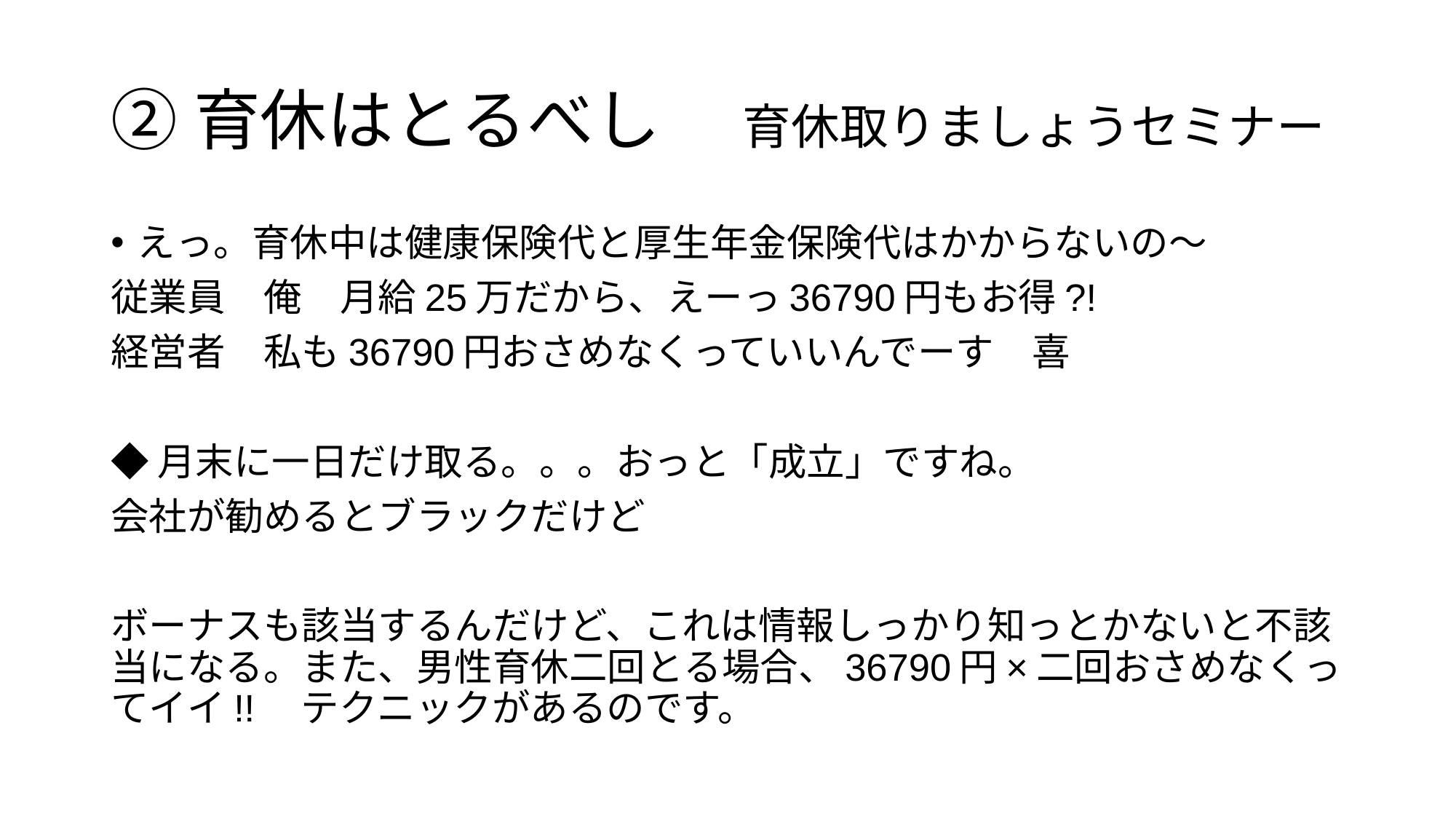

# ②育休はとるべし 　育休取りましょうセミナー
えっ。育休中は健康保険代と厚生年金保険代はかからないの～
従業員　俺　月給25万だから、えーっ36790円もお得?!
経営者　私も36790円おさめなくっていいんでーす　喜

◆月末に一日だけ取る。。。おっと「成立」ですね。
会社が勧めるとブラックだけど

ボーナスも該当するんだけど、これは情報しっかり知っとかないと不該当になる。また、男性育休二回とる場合、36790円×二回おさめなくってイイ!!　テクニックがあるのです。